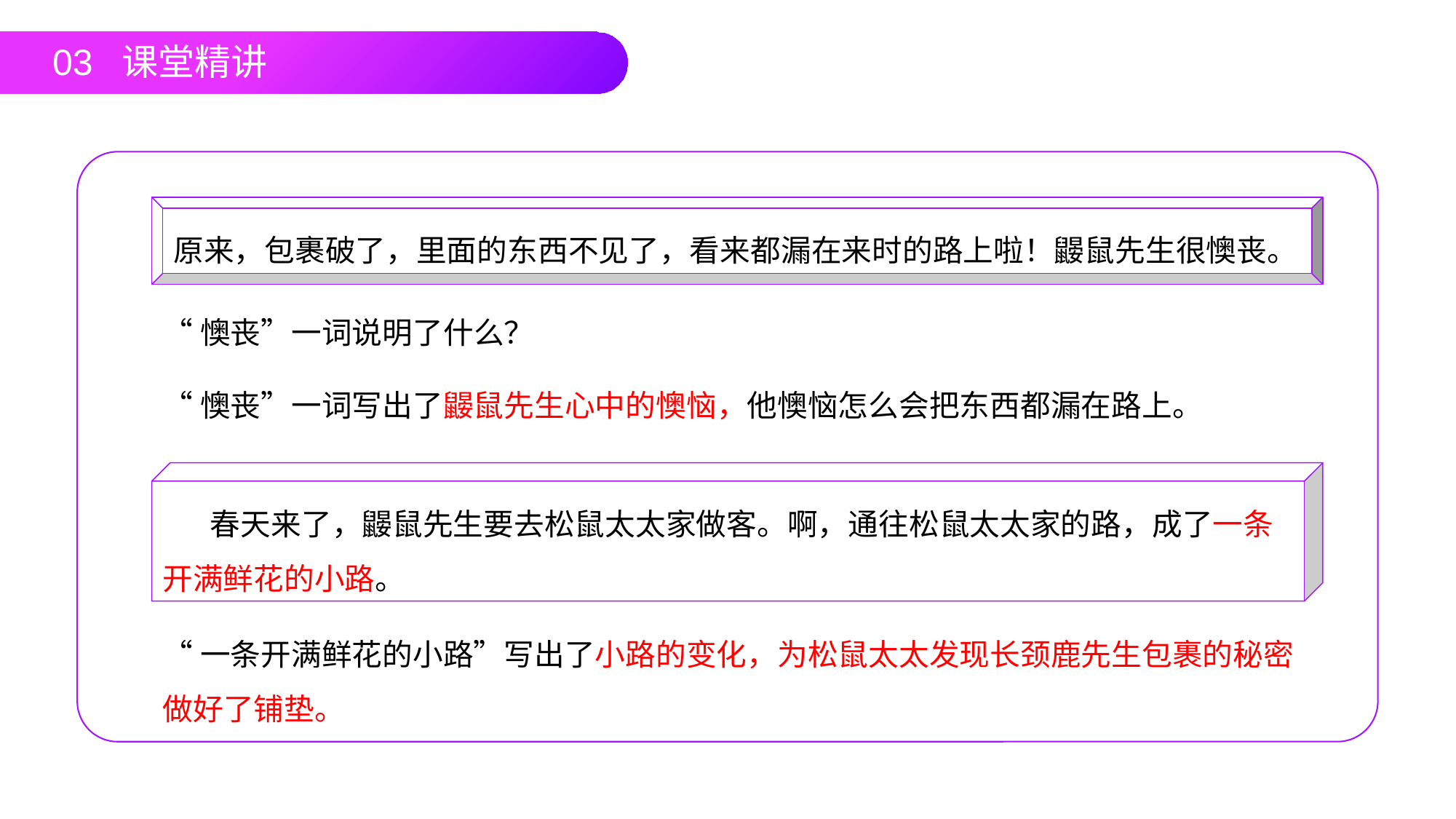

03  课堂精讲
原来，包裹破了，里面的东西不见了，看来都漏在来时的路上啦！鼹鼠先生很懊丧。
“懊丧”一词说明了什么？
“懊丧”一词写出了鼹鼠先生心中的懊恼，他懊恼怎么会把东西都漏在路上。
      春天来了，鼹鼠先生要去松鼠太太家做客。啊，通往松鼠太太家的路，成了一条开满鲜花的小路。
“一条开满鲜花的小路”写出了小路的变化，为松鼠太太发现长颈鹿先生包裹的秘密做好了铺垫。